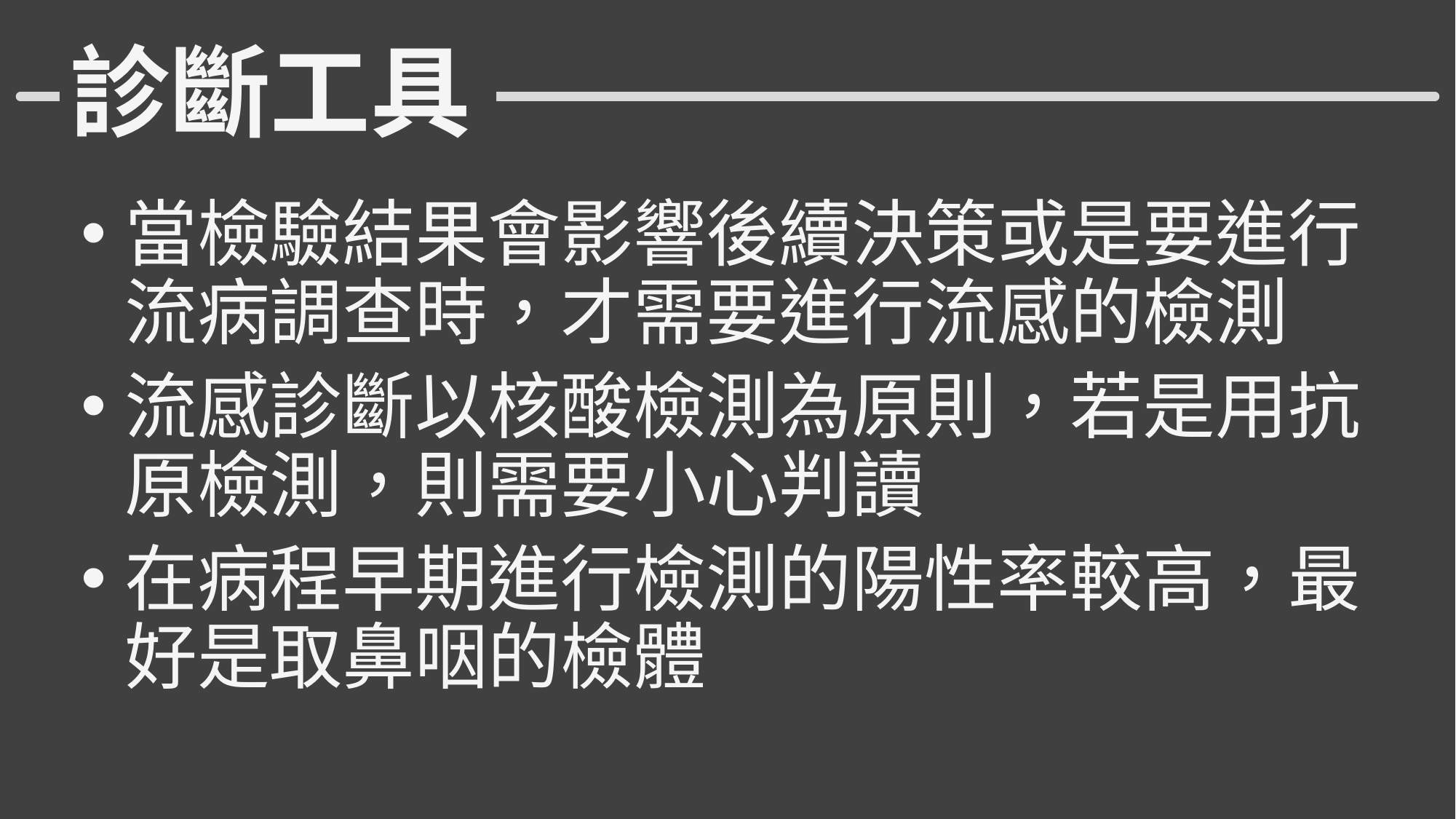

# 診斷工具
當檢驗結果會影響後續決策或是要進行流病調查時，才需要進行流感的檢測
流感診斷以核酸檢測為原則，若是用抗原檢測，則需要小心判讀
在病程早期進行檢測的陽性率較高，最好是取鼻咽的檢體